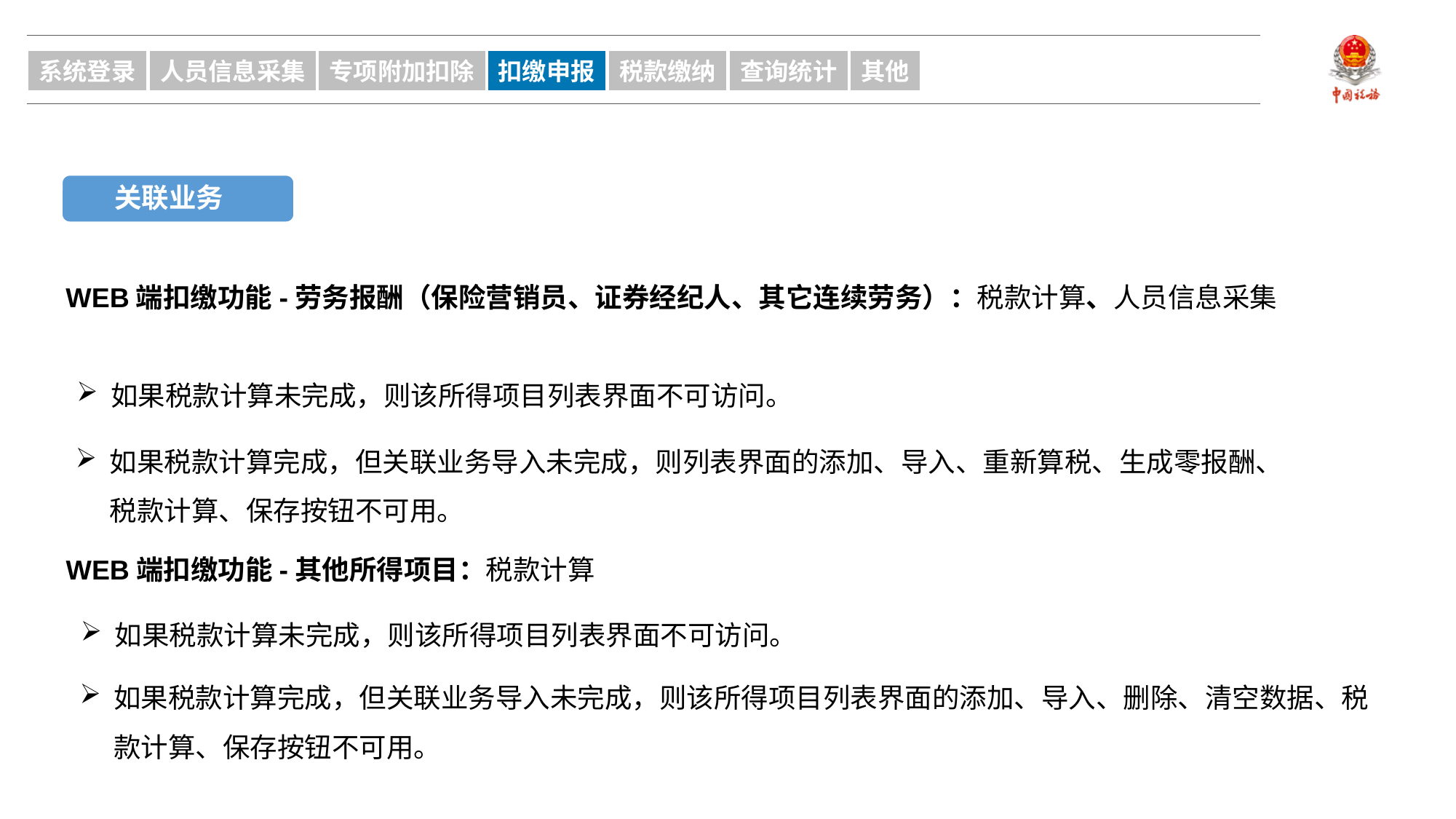

系统登录
人员信息采集
专项附加扣除
扣缴申报
税款缴纳
查询统计
其他

关联业务
WEB端扣缴功能-劳务报酬（保险营销员、证券经纪人、其它连续劳务）：税款计算、人员信息采集
如果税款计算未完成，则该所得项目列表界面不可访问。
如果税款计算完成，但关联业务导入未完成，则列表界面的添加、导入、重新算税、生成零报酬、税款计算、保存按钮不可用。
WEB端扣缴功能-其他所得项目：税款计算
如果税款计算未完成，则该所得项目列表界面不可访问。
如果税款计算完成，但关联业务导入未完成，则该所得项目列表界面的添加、导入、删除、清空数据、税款计算、保存按钮不可用。